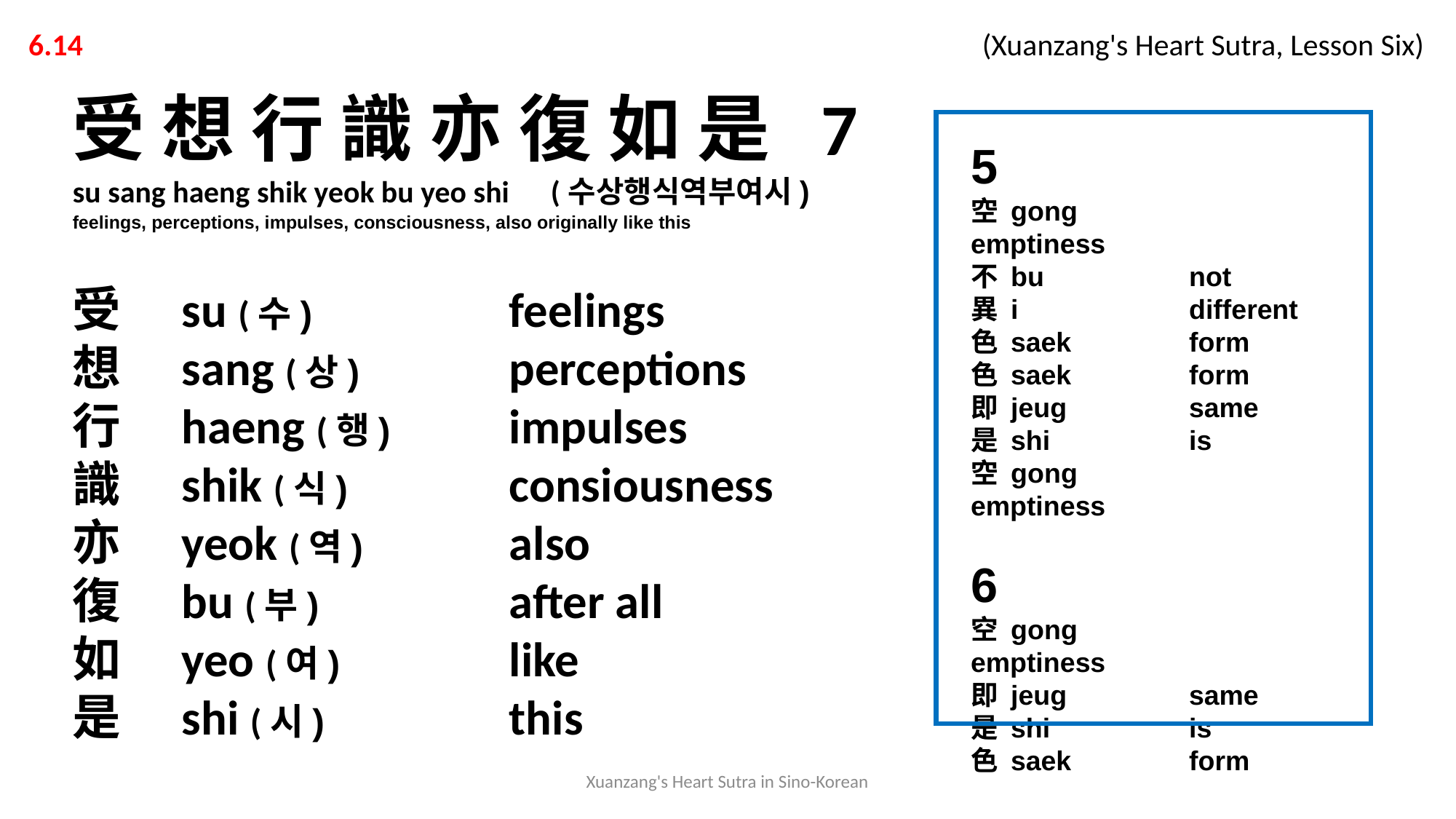

6.14  			  			                               (Xuanzang's Heart Sutra, Lesson Six)
受 想 行 識 亦 復 如 是  7
su sang haeng shik yeok bu yeo shi      (수상행식역부여시)
feelings, perceptions, impulses, consciousness, also originally like this

受 	su (수) 		feelings
想 	sang (상) 		perceptions
行 	haeng (행)		impulses
識 	shik (식) 		consiousness
亦 	yeok (역) 		also
復 	bu (부)		after all
如 	yeo (여)		like
是 	shi (시)		this

5
空 gong 		emptiness
不 bu 		not
異 i 		different
色 saek 		form
色 saek 		form
即 jeug 		same
是 shi 		is
空 gong 		emptiness

6
空 gong 		emptiness
即 jeug 		same
是 shi 		is
色 saek		form
Xuanzang's Heart Sutra in Sino-Korean